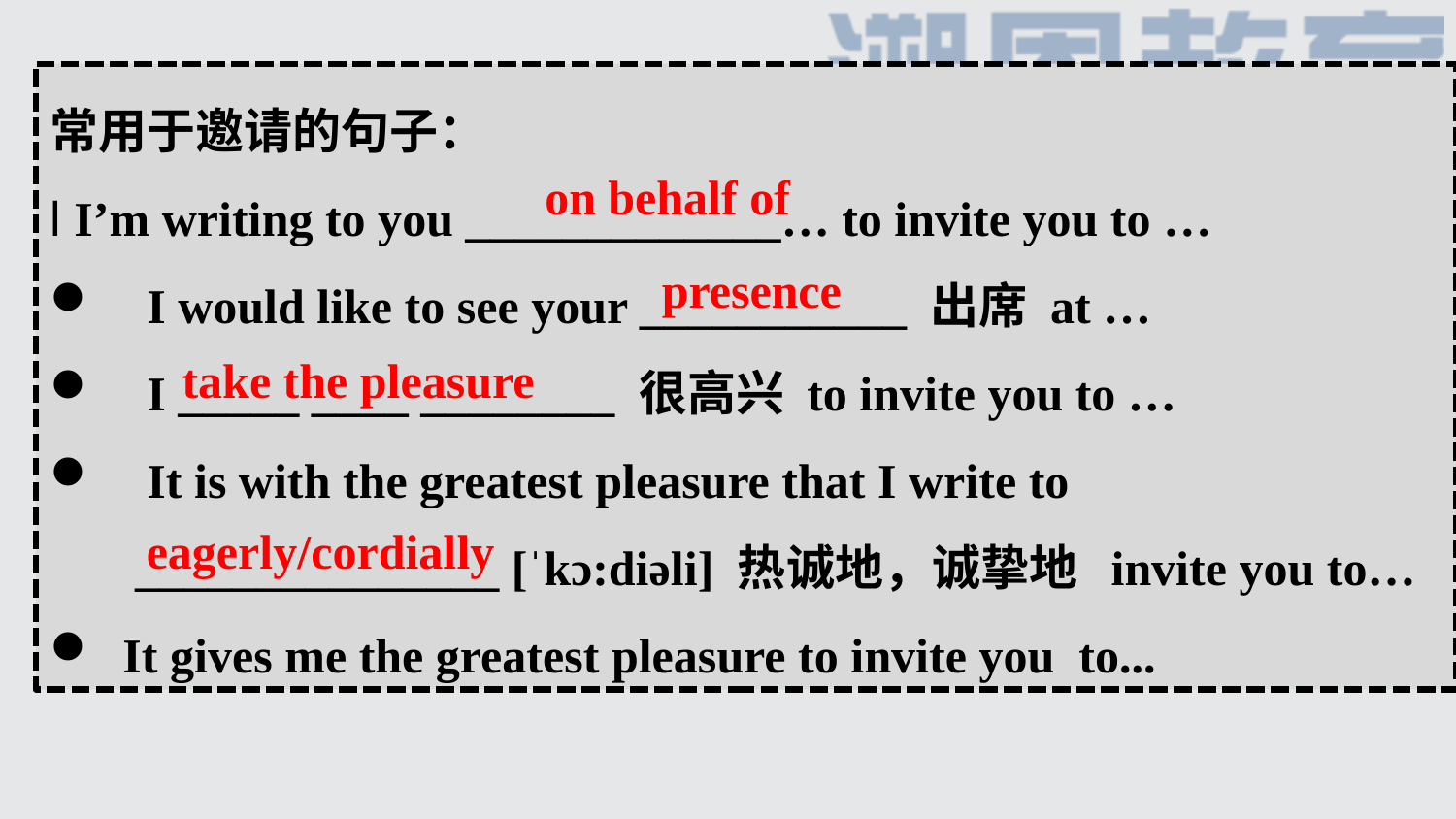

常用于邀请的句子：
l I’m writing to you _____________… to invite you to …
    I would like to see your ___________ 出席 at …
    I _____ ____ ________ 很高兴 to invite you to …
    It is with the greatest pleasure that I write to
       _______________ [ˈkɔ:diəli] 热诚地，诚挚地  invite you to…
  It gives me the greatest pleasure to invite you  to...
 on behalf of
 presence
 take the pleasure
 eagerly/cordially